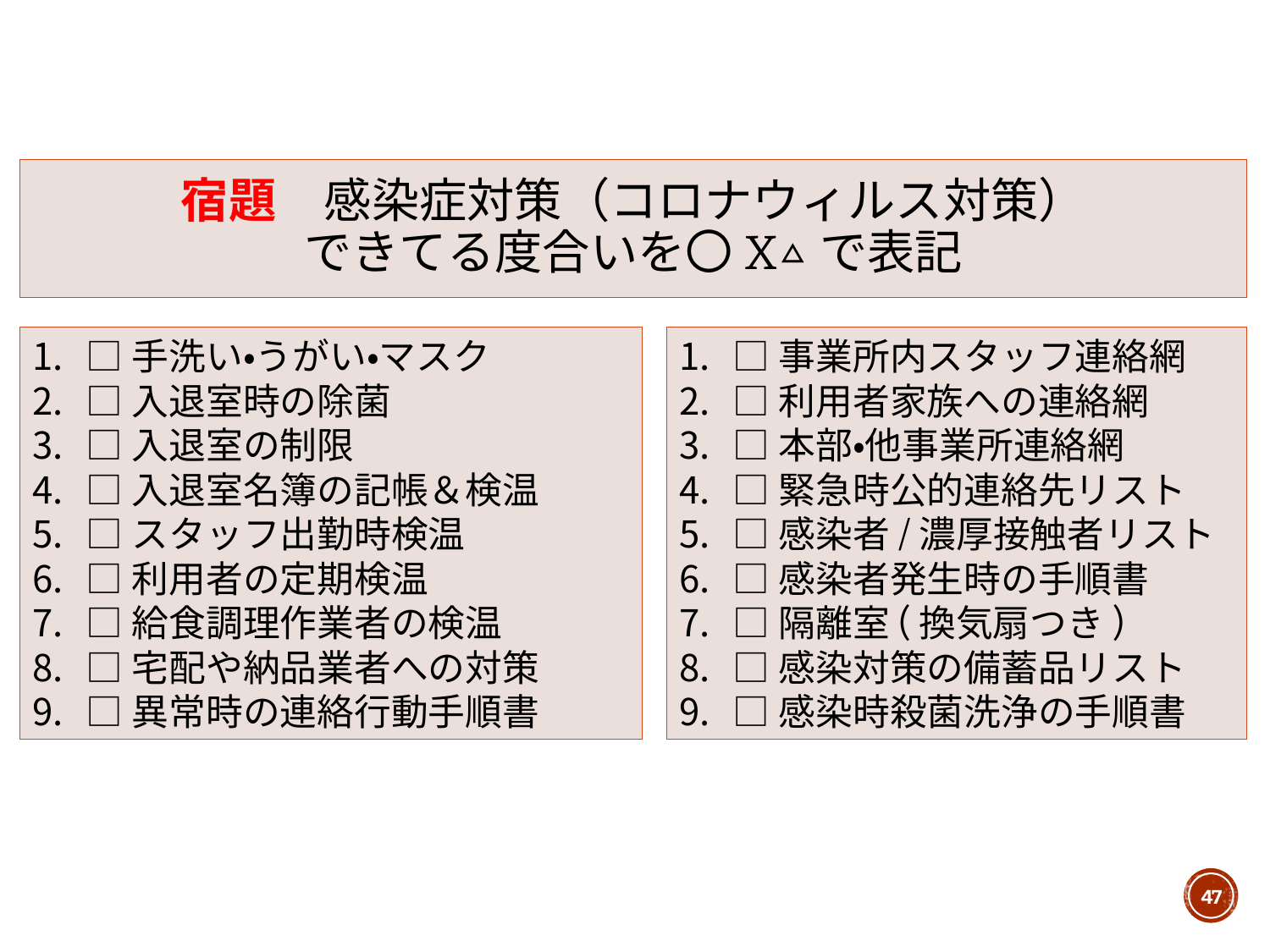

宿題　感染症対策（コロナウィルス対策）
できてる度合いを〇X△で表記
□手洗い・うがい・マスク
□入退室時の除菌
□入退室の制限
□入退室名簿の記帳＆検温
□スタッフ出勤時検温
□利用者の定期検温
□給食調理作業者の検温
□宅配や納品業者への対策
□異常時の連絡行動手順書
□事業所内スタッフ連絡網
□利用者家族への連絡網
□本部・他事業所連絡網
□緊急時公的連絡先リスト
□感染者/濃厚接触者リスト
□感染者発生時の手順書
□隔離室(換気扇つき)
□感染対策の備蓄品リスト
□感染時殺菌洗浄の手順書
47